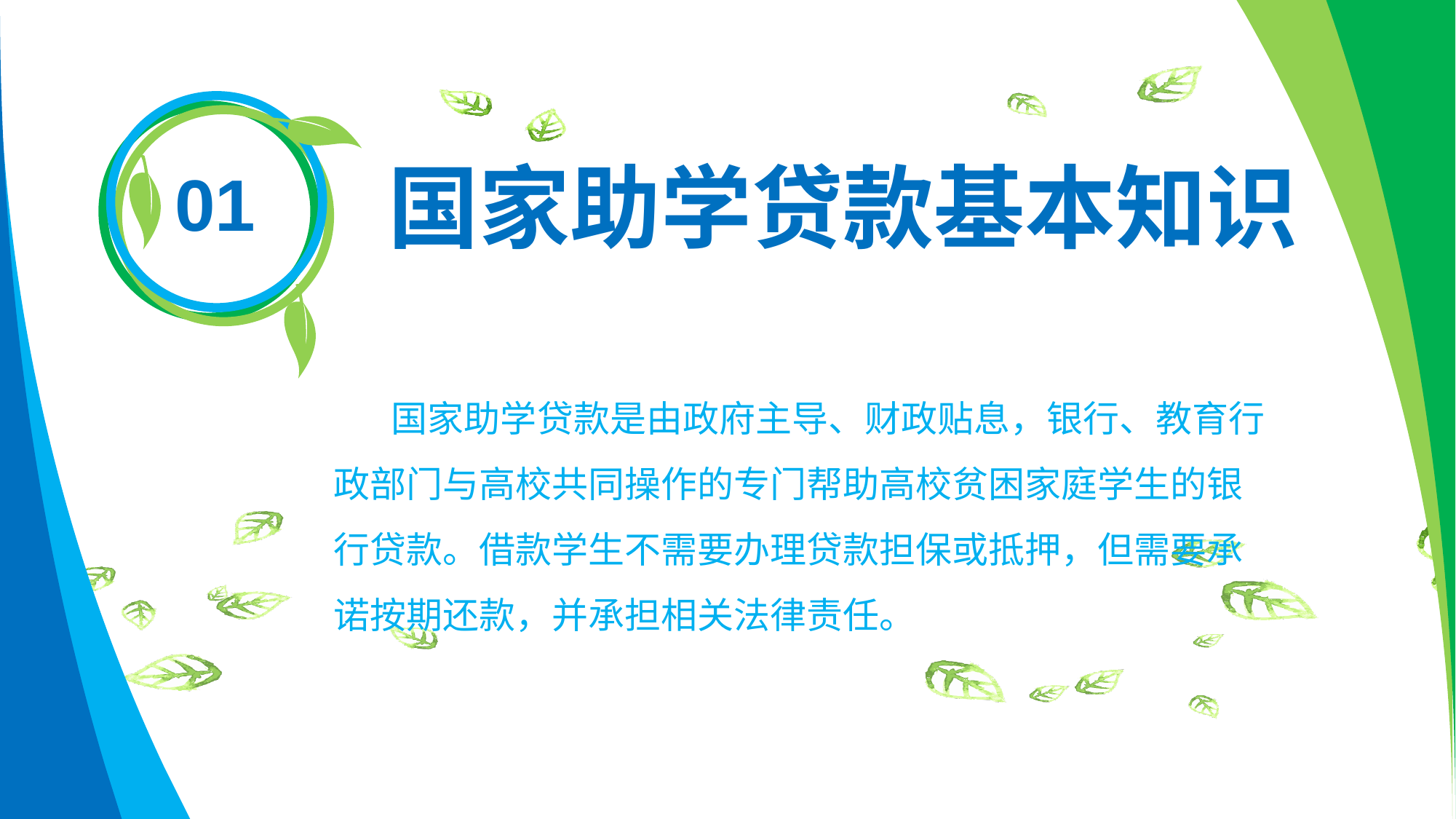

延时符
国家助学贷款基本知识
01
      国家助学贷款是由政府主导、财政贴息，银行、教育行政部门与高校共同操作的专门帮助高校贫困家庭学生的银行贷款。借款学生不需要办理贷款担保或抵押，但需要承诺按期还款，并承担相关法律责任。